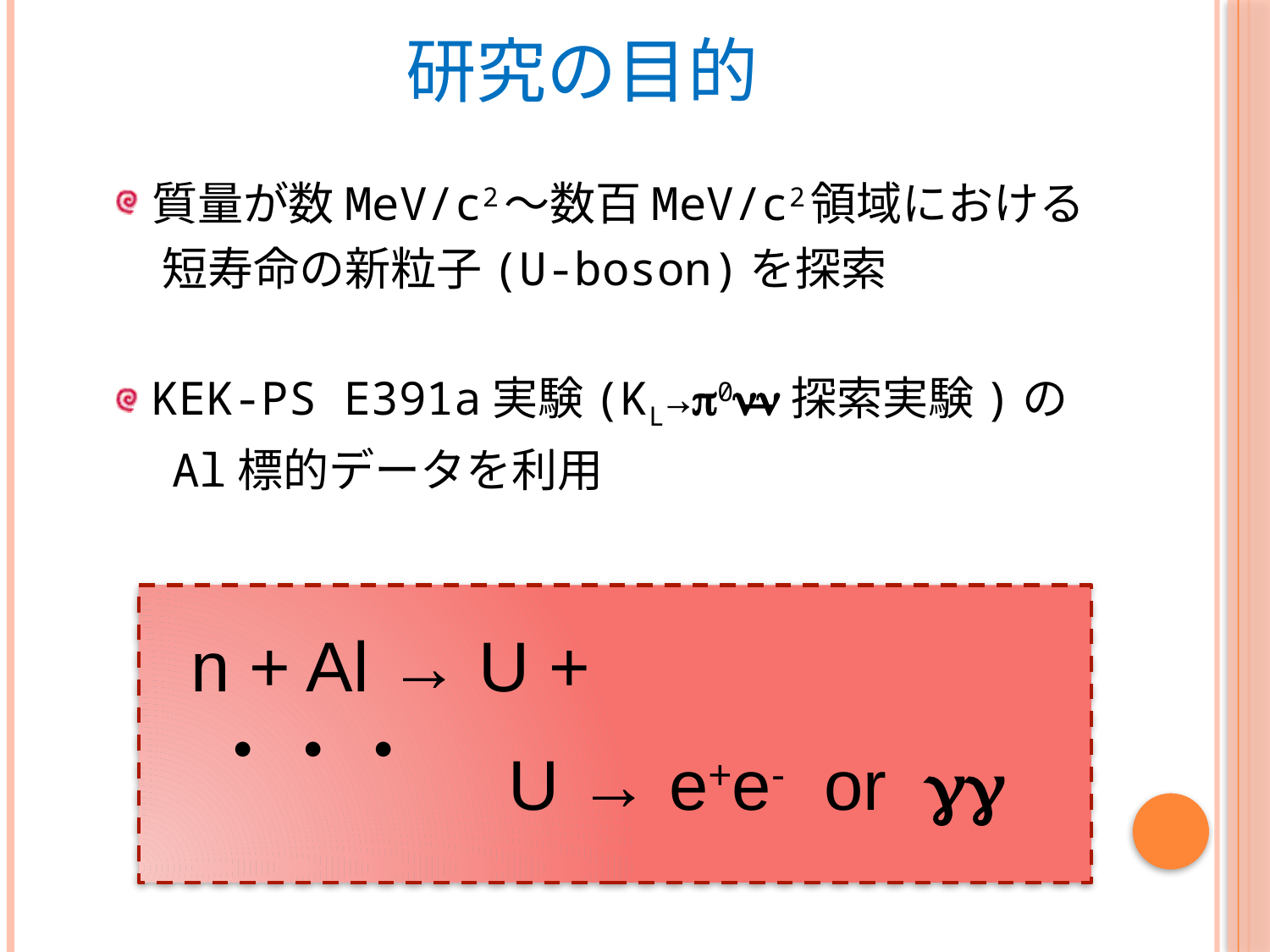

# 研究の目的
質量が数MeV/c2～数百MeV/c2領域における
　短寿命の新粒子(U-boson)を探索

KEK-PS E391a実験(KL→π0νν探索実験)の
　Al標的データを利用

 n + Al → U + ・・・
 U → e+e-  or  γγ